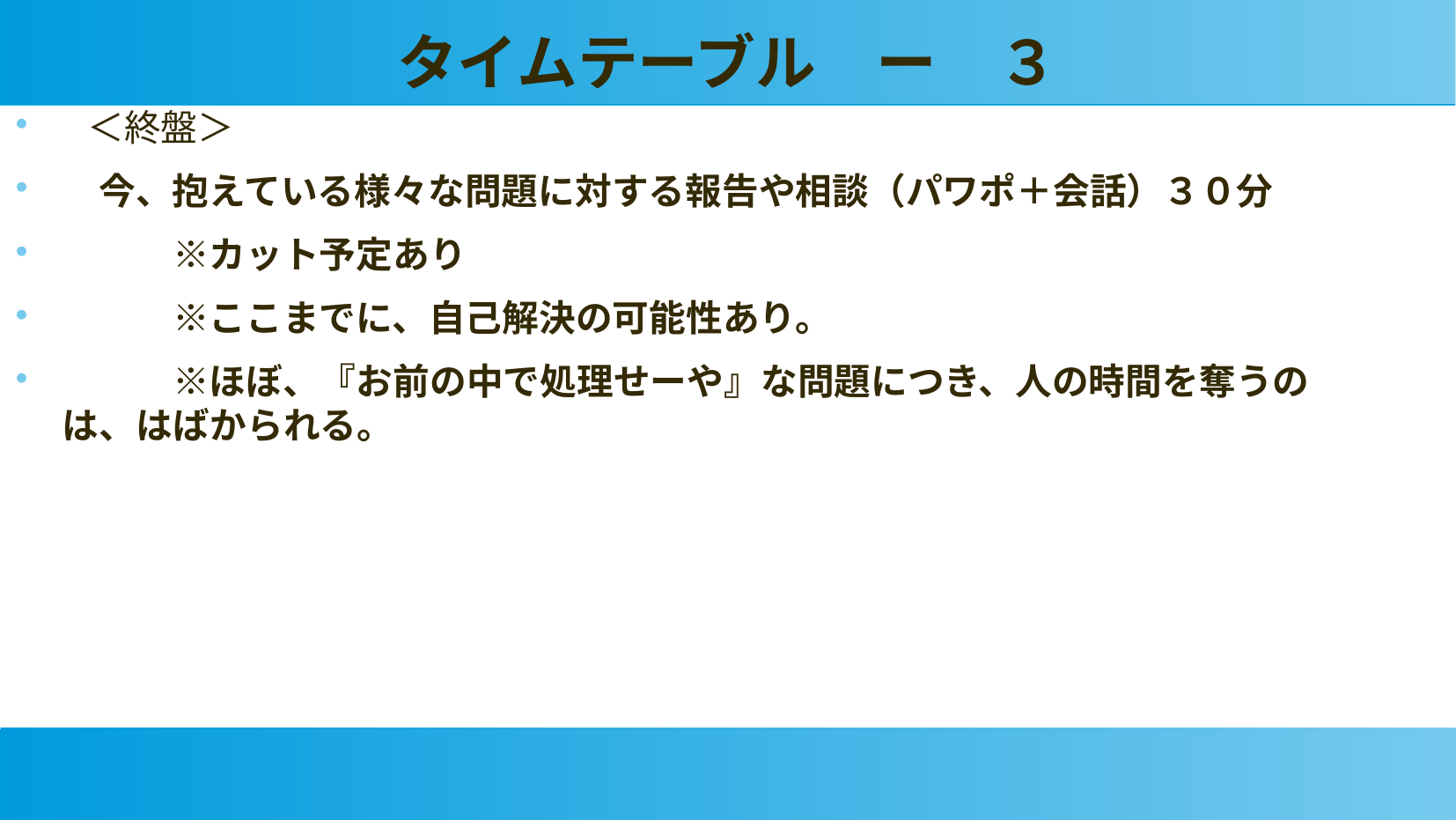

タイムテーブル　ー　３
  ＜終盤＞
　今、抱えている様々な問題に対する報告や相談（パワポ＋会話）３０分
　　　※カット予定あり
　　　※ここまでに、自己解決の可能性あり。
　　　※ほぼ、『お前の中で処理せーや』な問題につき、人の時間を奪うのは、はばかられる。